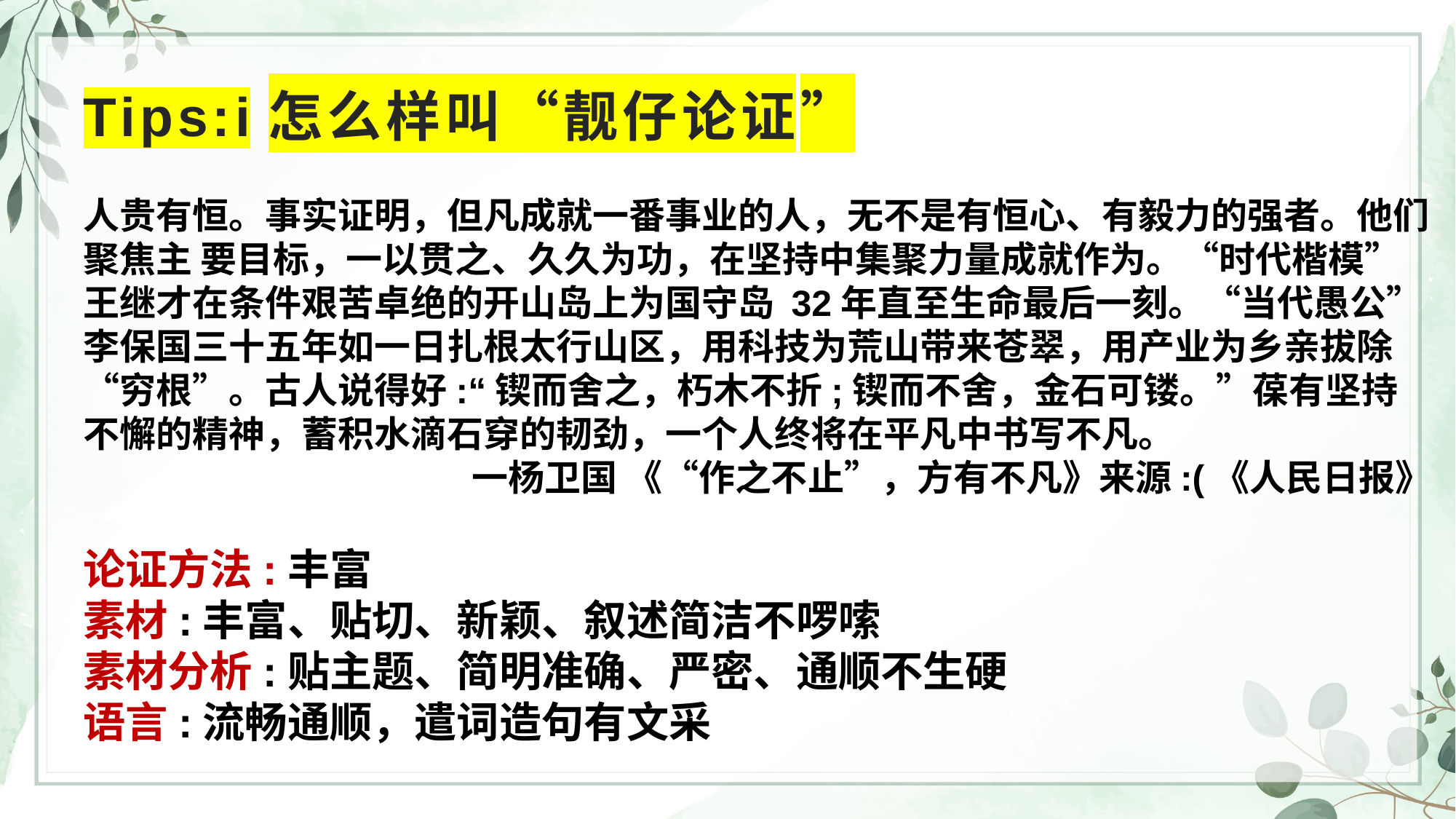

# Tips:i怎么样叫“靓仔论证”
人贵有恒。事实证明，但凡成就一番事业的人，无不是有恒心、有毅力的强者。他们聚焦主 要目标，一以贯之、久久为功，在坚持中集聚力量成就作为。“时代楷模”王继才在条件艰苦卓绝的开山岛上为国守岛 32年直至生命最后一刻。“当代愚公”李保国三十五年如一日扎根太行山区，用科技为荒山带来苍翠，用产业为乡亲拔除“穷根”。古人说得好:“锲而舍之，朽木不折;锲而不舍，金石可镂。”葆有坚持不懈的精神，蓄积水滴石穿的韧劲，一个人终将在平凡中书写不凡。
一杨卫国 《“作之不止”，方有不凡》来源:(《人民日报》
论证方法:丰富
素材:丰富、贴切、新颖、叙述简洁不啰嗦
素材分析:贴主题、简明准确、严密、通顺不生硬
语言:流畅通顺，遣词造句有文采